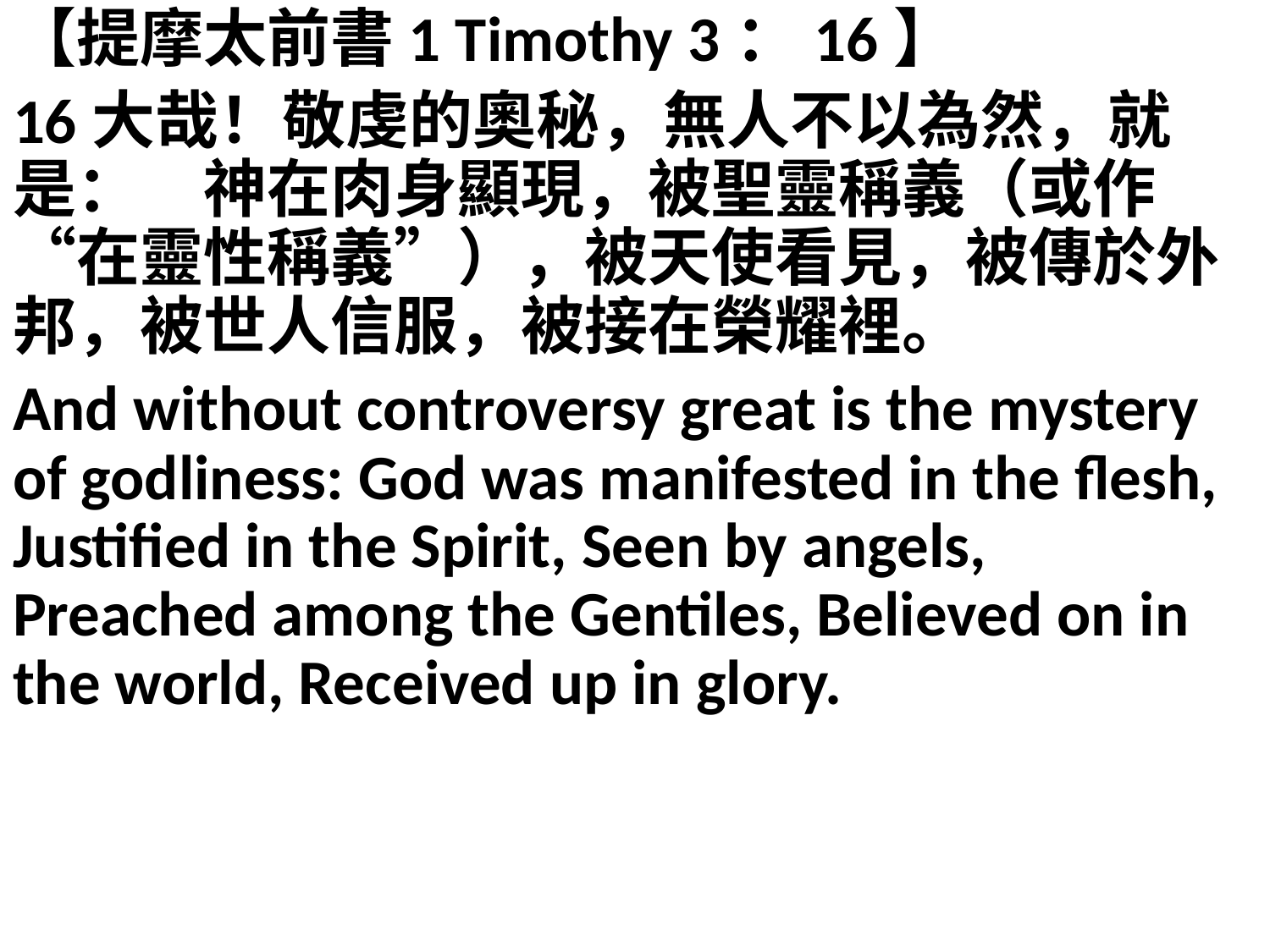

【提摩太前書1 Timothy 3：16】
16大哉！敬虔的奧秘，無人不以為然，就是：　神在肉身顯現，被聖靈稱義（或作“在靈性稱義”），被天使看見，被傳於外邦，被世人信服，被接在榮耀裡。
And without controversy great is the mystery of godliness: God was manifested in the flesh, Justified in the Spirit, Seen by angels, Preached among the Gentiles, Believed on in the world, Received up in glory.